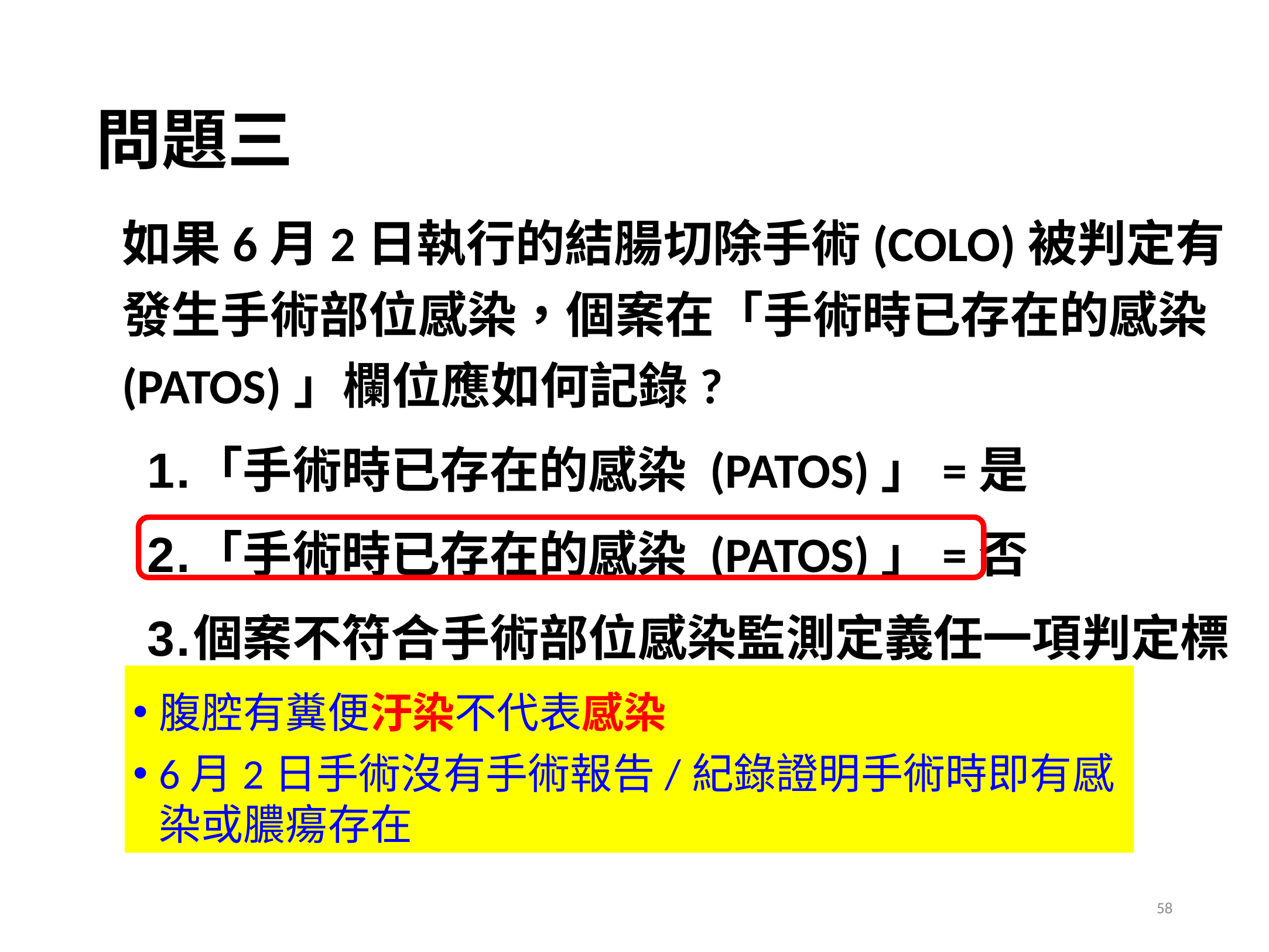

# 問題三
如果6月2日執行的結腸切除手術(COLO)被判定有發生手術部位感染，個案在「手術時已存在的感染 (PATOS)」欄位應如何記錄?
「手術時已存在的感染 (PATOS)」=是
「手術時已存在的感染 (PATOS)」=否
個案不符合手術部位感染監測定義任一項判定標準，所以不必回答此欄位

腹腔有糞便汙染不代表感染
6月2日手術沒有手術報告/紀錄證明手術時即有感染或膿瘍存在
58